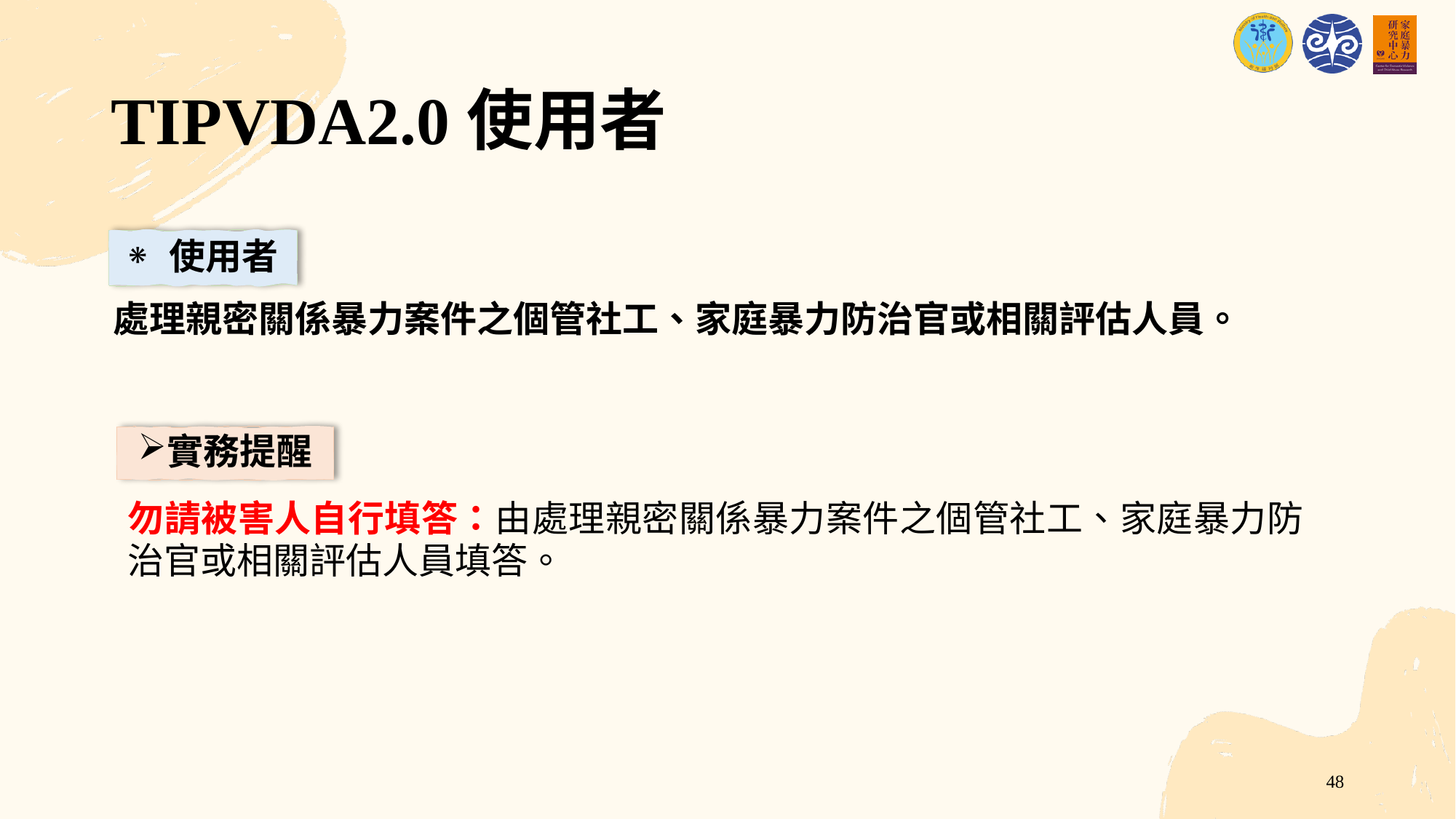

# TIPVDA2.0使用者
使用者
處理親密關係暴力案件之個管社工、家庭暴力防治官或相關評估人員。
實務提醒
勿請被害人自行填答：由處理親密關係暴力案件之個管社工、家庭暴力防治官或相關評估人員填答。
48